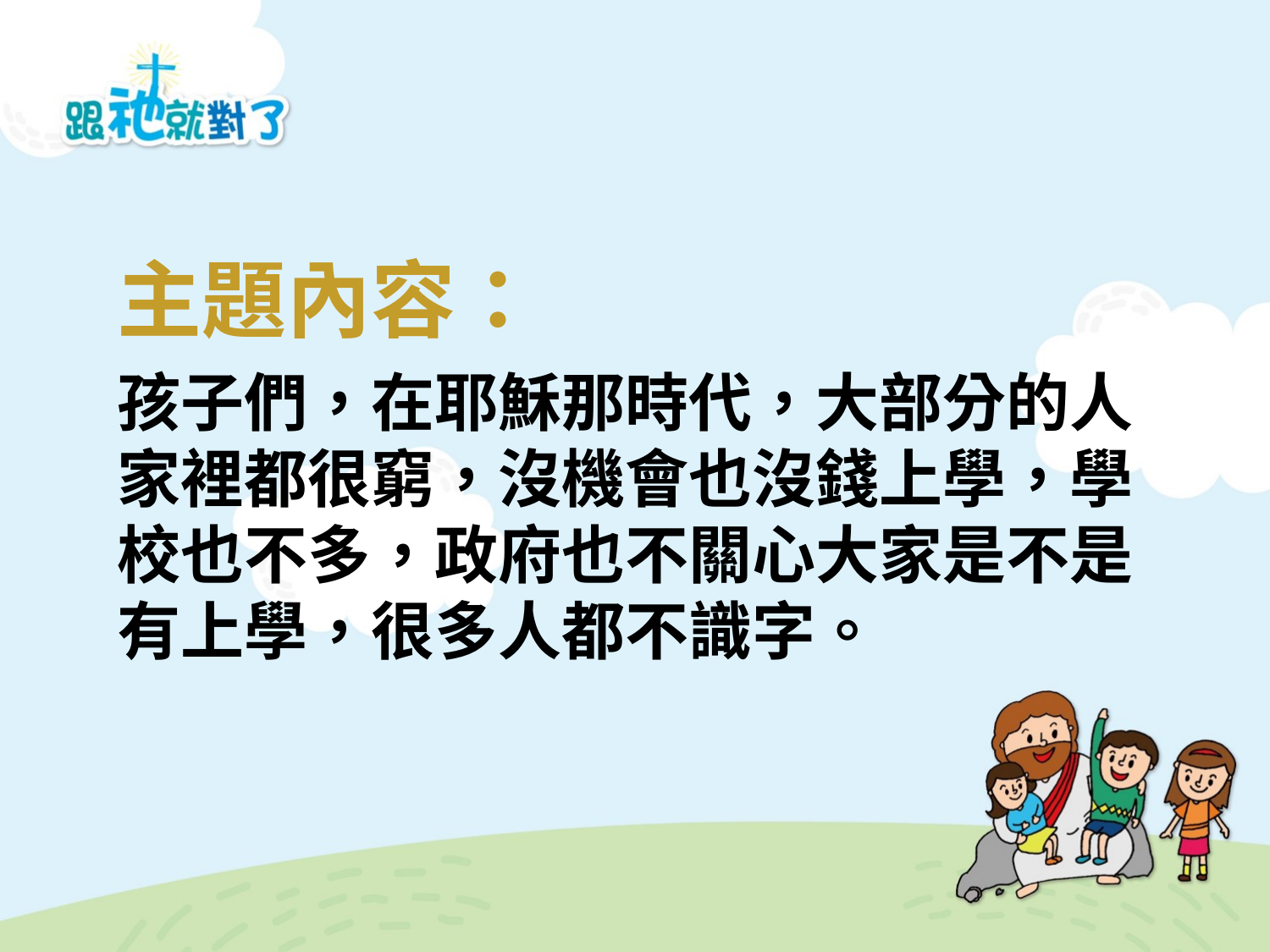

主題內容：
孩子們，在耶穌那時代，大部分的人家裡都很窮，沒機會也沒錢上學，學校也不多，政府也不關心大家是不是有上學，很多人都不識字。